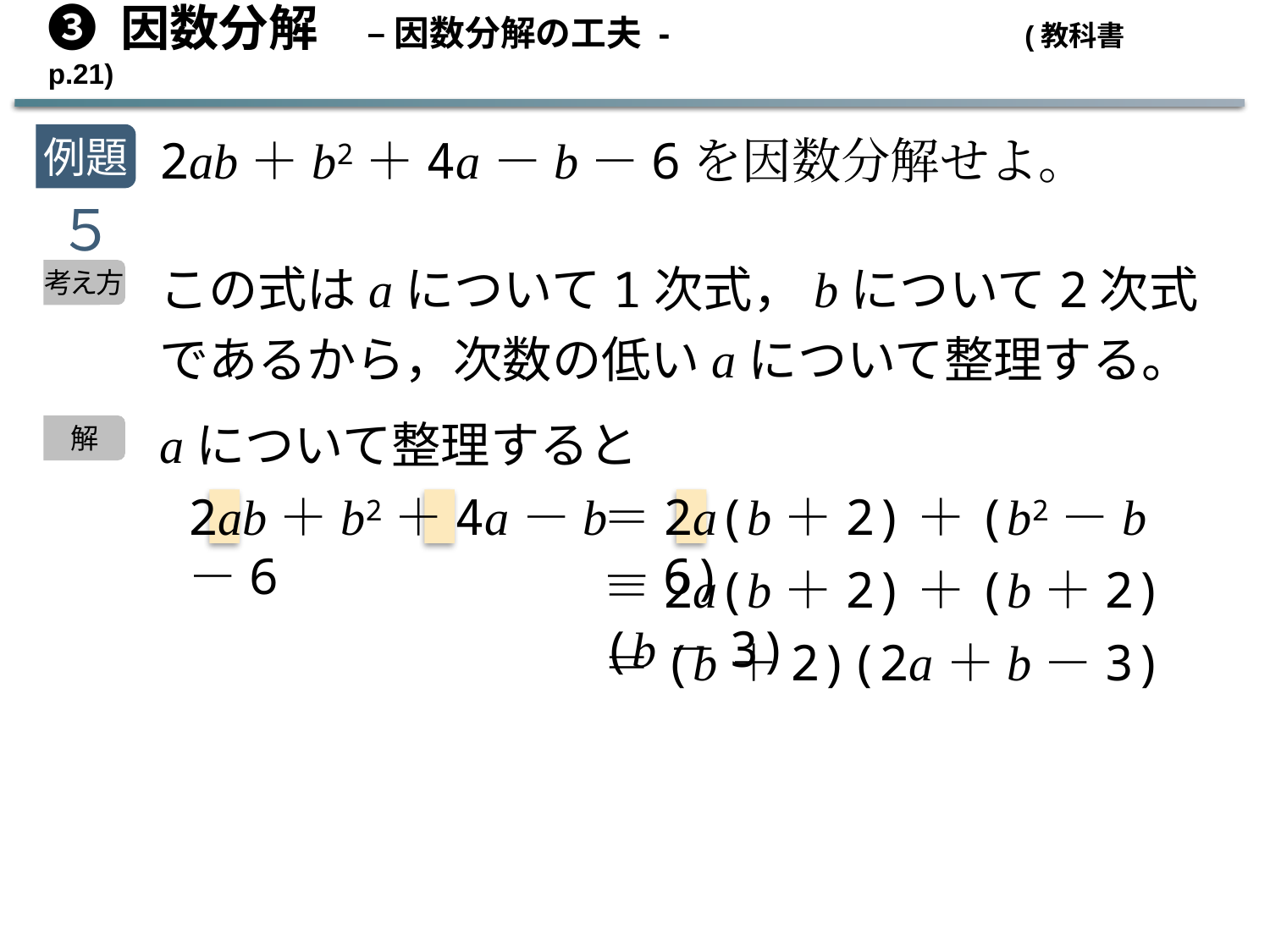

➌ 因数分解　– 因数分解の工夫 -			         (教科書 p.21)
2ab＋b2＋4a－b－6を因数分解せよ。

例題
５
例19
この式はaについて1次式，bについて2次式であるから，次数の低いaについて整理する。

考え方
aについて整理すると

解
2ab＋b2＋4a－b－6

＝2a(b＋2)＋(b2－b－6)

＝2a(b＋2)＋(b＋2)(b－3)
＝(b＋2)(2a＋b－3)